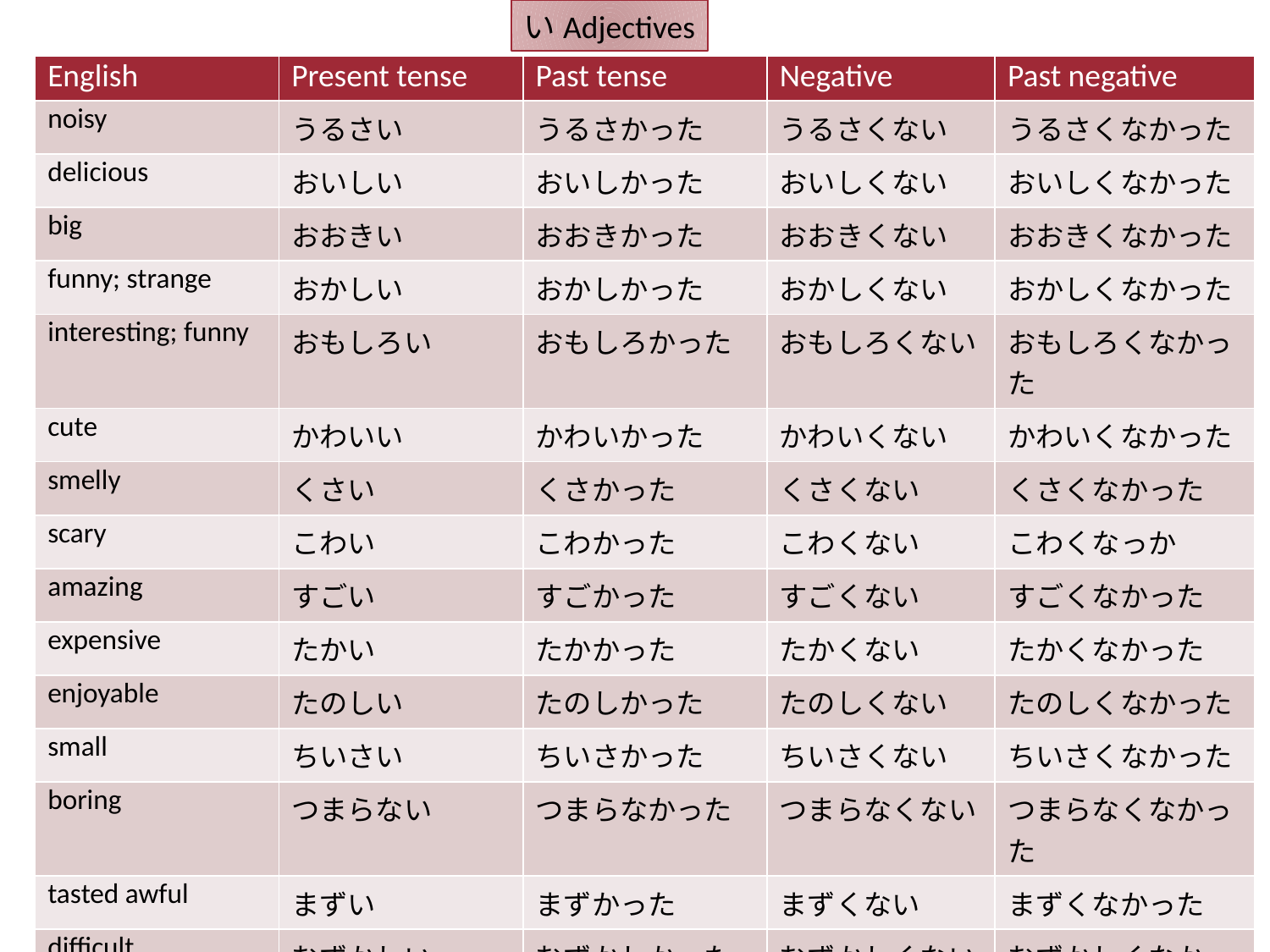

いAdjectives
| English | Present tense | Past tense | Negative | Past negative |
| --- | --- | --- | --- | --- |
| noisy | うるさい | うるさかった | うるさくない | うるさくなかった |
| delicious | おいしい | おいしかった | おいしくない | おいしくなかった |
| big | おおきい | おおきかった | おおきくない | おおきくなかった |
| funny; strange | おかしい | おかしかった | おかしくない | おかしくなかった |
| interesting; funny | おもしろい | おもしろかった | おもしろくない | おもしろくなかった |
| cute | かわいい | かわいかった | かわいくない | かわいくなかった |
| smelly | くさい | くさかった | くさくない | くさくなかった |
| scary | こわい | こわかった | こわくない | こわくなっか |
| amazing | すごい | すごかった | すごくない | すごくなかった |
| expensive | たかい | たかかった | たかくない | たかくなかった |
| enjoyable | たのしい | たのしかった | たのしくない | たのしくなかった |
| small | ちいさい | ちいさかった | ちいさくない | ちいさくなかった |
| boring | つまらない | つまらなかった | つまらなくない | つまらなくなかった |
| tasted awful | まずい | まずかった | まずくない | まずくなかった |
| difficult | むずかしい | むずかしかった | むずかしくない | むずかしくなかった |
| easy | やさしい | やさしかった | やさしくない | やさしくなかった |
| cheap | やすい | やすかった | やすくない | やすくなかった |
| good | いい | よかった | よくない | よくなかった |